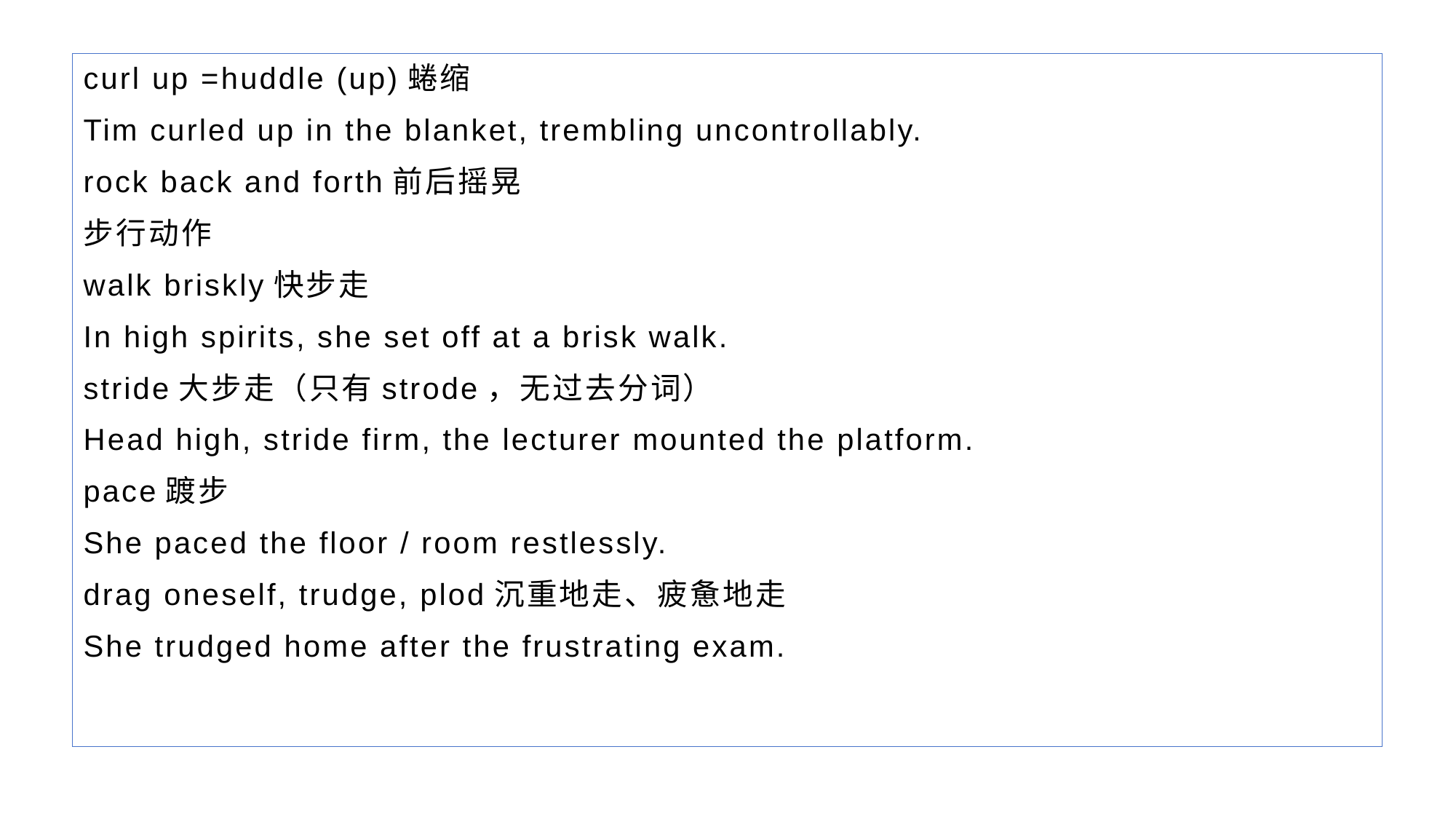

curl up =huddle (up)蜷缩
Tim curled up in the blanket, trembling uncontrollably.
rock back and forth前后摇晃
步行动作
walk briskly快步走
In high spirits, she set off at a brisk walk.
stride大步走（只有strode，无过去分词）
Head high, stride firm, the lecturer mounted the platform.
pace踱步
She paced the floor / room restlessly.
drag oneself, trudge, plod沉重地走、疲惫地走
She trudged home after the frustrating exam.